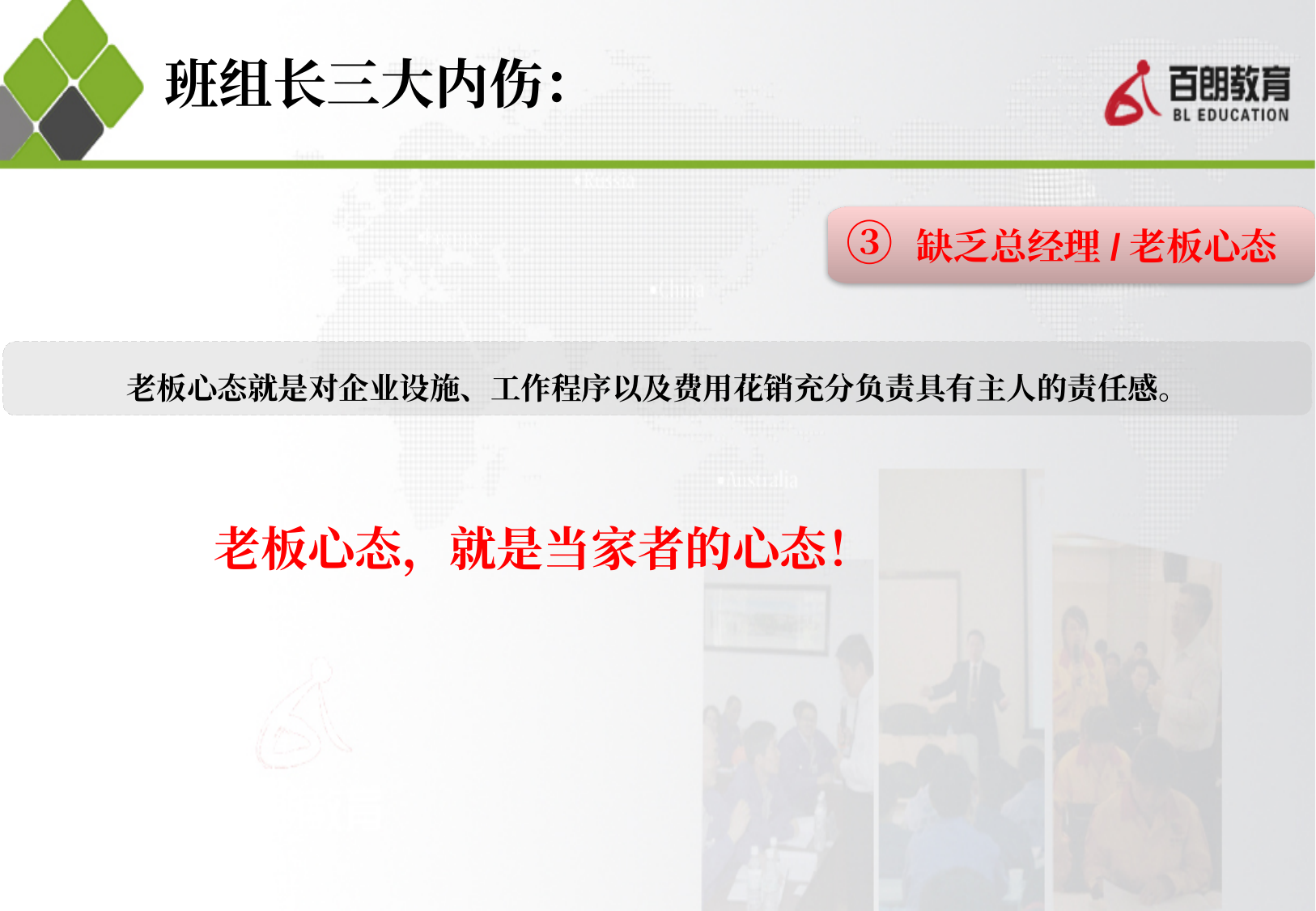

班组长三大内伤：
③ 缺乏总经理/老板心态
老板心态就是对企业设施、工作程序以及费用花销充分负责具有主人的责任感。
老板心态，就是当家者的心态！